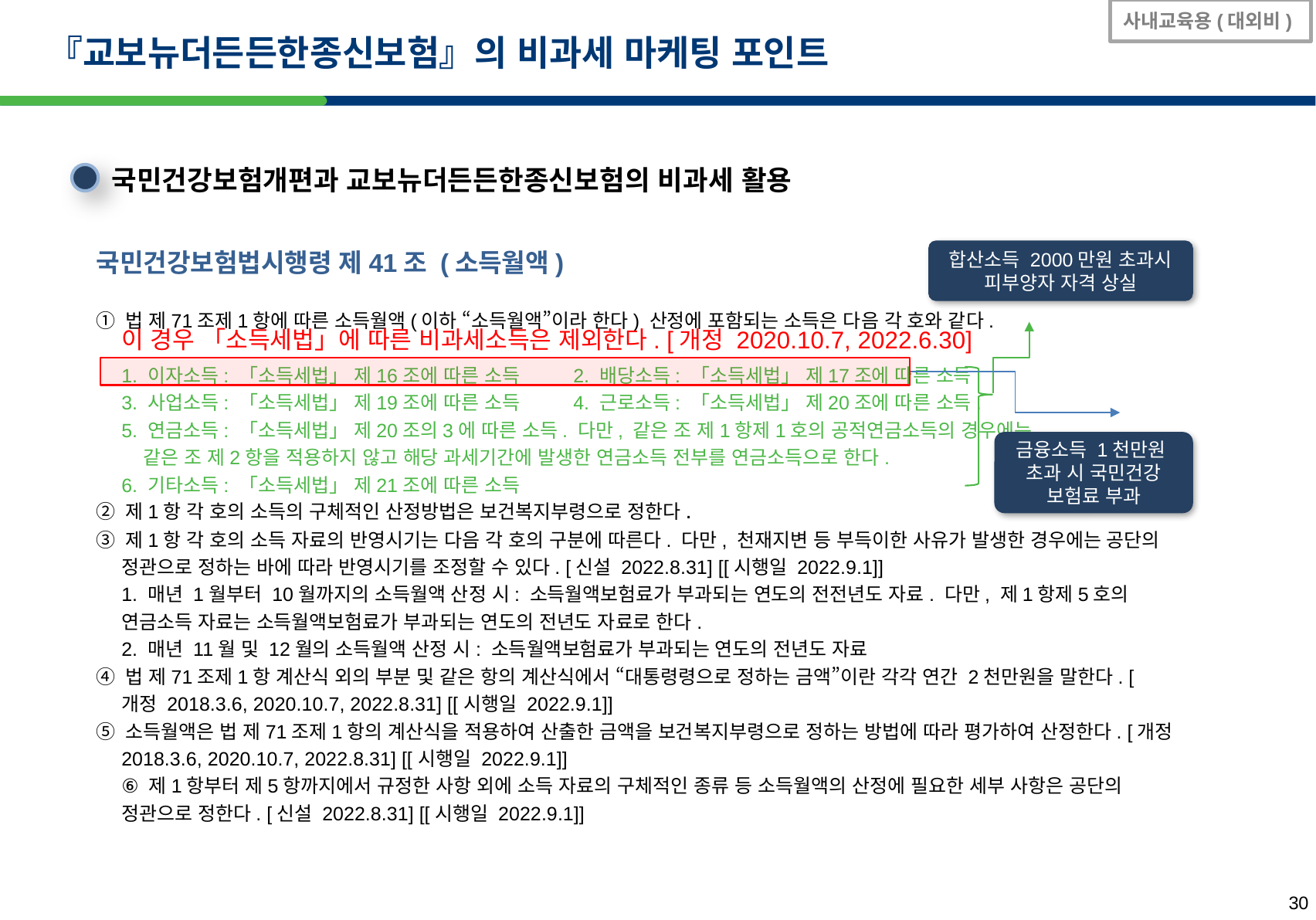

사내교육용(대외비)
『교보뉴더든든한종신보험』의 비과세 마케팅 포인트
국민건강보험개편과 교보뉴더든든한종신보험의 비과세 활용

국민건강보험법시행령 제41조 (소득월액)

① 법 제71조제1항에 따른 소득월액(이하 “소득월액”이라 한다) 산정에 포함되는 소득은 다음 각 호와 같다.
이 경우 「소득세법」에 따른 비과세소득은 제외한다. [개정 2020.10.7, 2022.6.30]
1. 이자소득: 「소득세법」 제16조에 따른 소득         2. 배당소득: 「소득세법」 제17조에 따른 소득
3. 사업소득: 「소득세법」 제19조에 따른 소득         4. 근로소득: 「소득세법」 제20조에 따른 소득.
5. 연금소득: 「소득세법」 제20조의3에 따른 소득. 다만, 같은 조 제1항제1호의 공적연금소득의 경우에는
    같은 조 제2항을 적용하지 않고 해당 과세기간에 발생한 연금소득 전부를 연금소득으로 한다.
6. 기타소득: 「소득세법」 제21조에 따른 소득
② 제1항 각 호의 소득의 구체적인 산정방법은 보건복지부령으로 정한다.
③ 제1항 각 호의 소득 자료의 반영시기는 다음 각 호의 구분에 따른다. 다만, 천재지변 등 부득이한 사유가 발생한 경우에는 공단의 정관으로 정하는 바에 따라 반영시기를 조정할 수 있다. [신설 2022.8.31] [[시행일 2022.9.1]]
1. 매년 1월부터 10월까지의 소득월액 산정 시: 소득월액보험료가 부과되는 연도의 전전년도 자료. 다만, 제1항제5호의 연금소득 자료는 소득월액보험료가 부과되는 연도의 전년도 자료로 한다.
2. 매년 11월 및 12월의 소득월액 산정 시: 소득월액보험료가 부과되는 연도의 전년도 자료
④ 법 제71조제1항 계산식 외의 부분 및 같은 항의 계산식에서 “대통령령으로 정하는 금액”이란 각각 연간 2천만원을 말한다. [
개정 2018.3.6, 2020.10.7, 2022.8.31] [[시행일 2022.9.1]]
⑤ 소득월액은 법 제71조제1항의 계산식을 적용하여 산출한 금액을 보건복지부령으로 정하는 방법에 따라 평가하여 산정한다. [개정 2018.3.6, 2020.10.7, 2022.8.31] [[시행일 2022.9.1]]
⑥ 제1항부터 제5항까지에서 규정한 사항 외에 소득 자료의 구체적인 종류 등 소득월액의 산정에 필요한 세부 사항은 공단의 정관으로 정한다. [신설 2022.8.31] [[시행일 2022.9.1]]
합산소득 2000만원 초과시 피부양자 자격 상실

금융소득 1천만원
초과 시 국민건강
보험료 부과